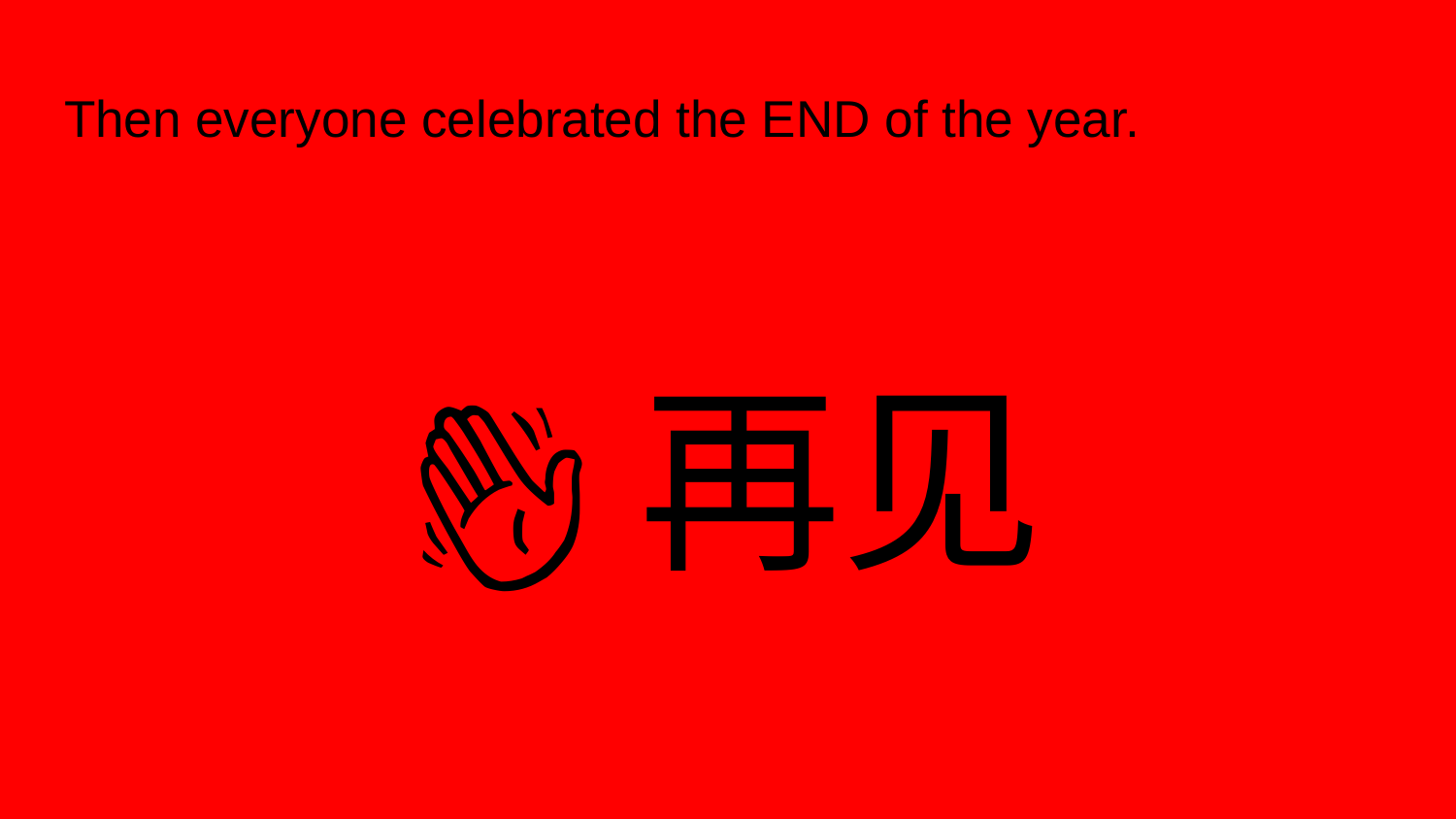

# Then everyone celebrated the END of the year.
👋再见